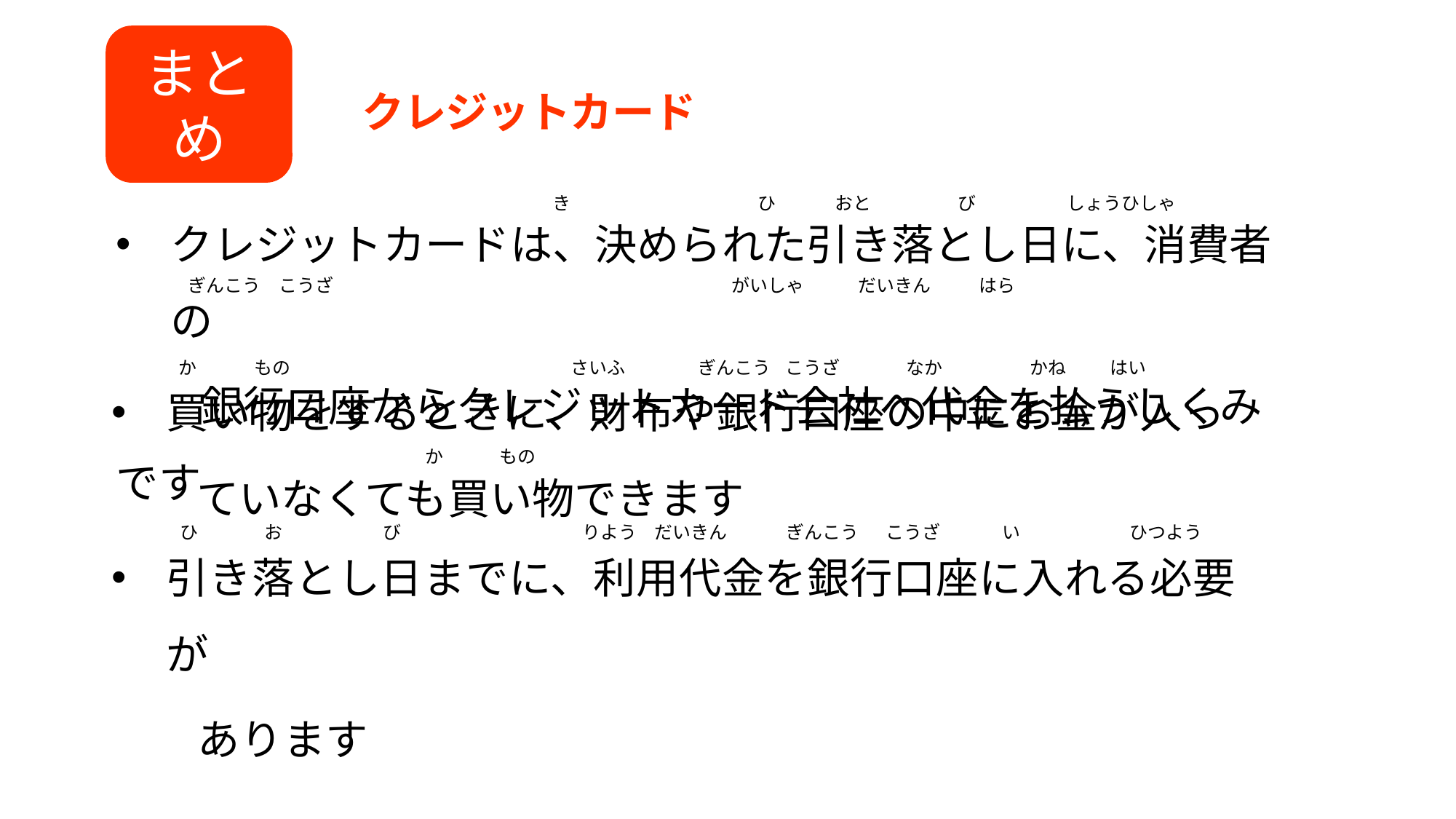

まとめ
クレジットカード
き
ひ
おと
び
しょうひしゃ
クレジットカードは、決められた引き落とし日に、消費者の
　　銀行口座からクレジットカード会社へ代金を払うしくみです
ぎんこう
こうざ
がいしゃ
だいきん
はら
か
もの
さいふ
ぎんこう
こうざ
なか
かね
はい
買い物をするときに、財布や銀行口座の中にお金が入っ
　　ていなくても買い物できます
か
もの
ひ
お
び
りよう
だいきん
ぎんこう
こうざ
い
ひつよう
引き落とし日までに、利用代金を銀行口座に入れる必要が
　　あります